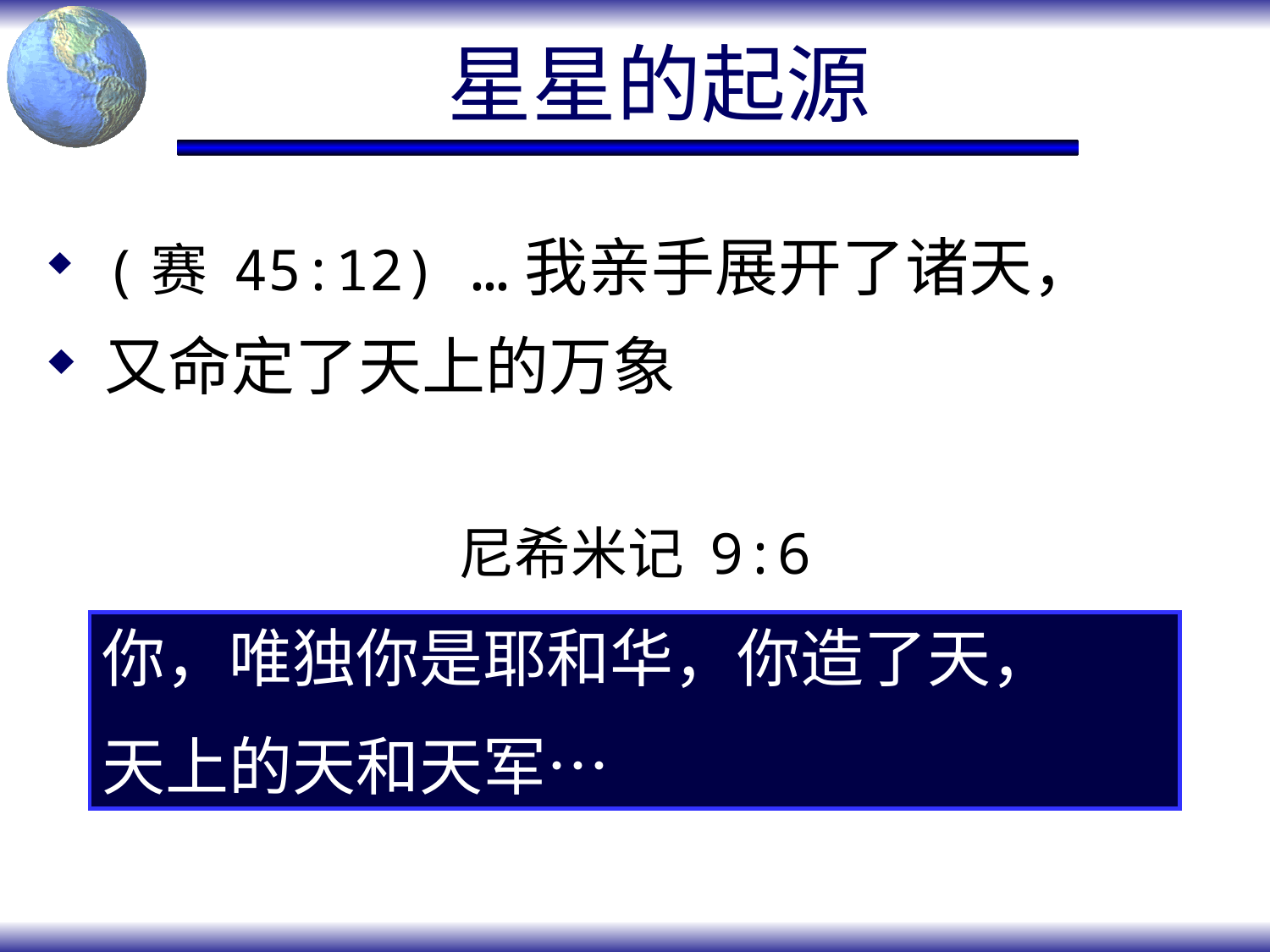

# 星星的起源
(赛 45:12) …我亲手展开了诸天，
又命定了天上的万象
尼希米记 9:6
你，唯独你是耶和华，你造了天，
天上的天和天军…